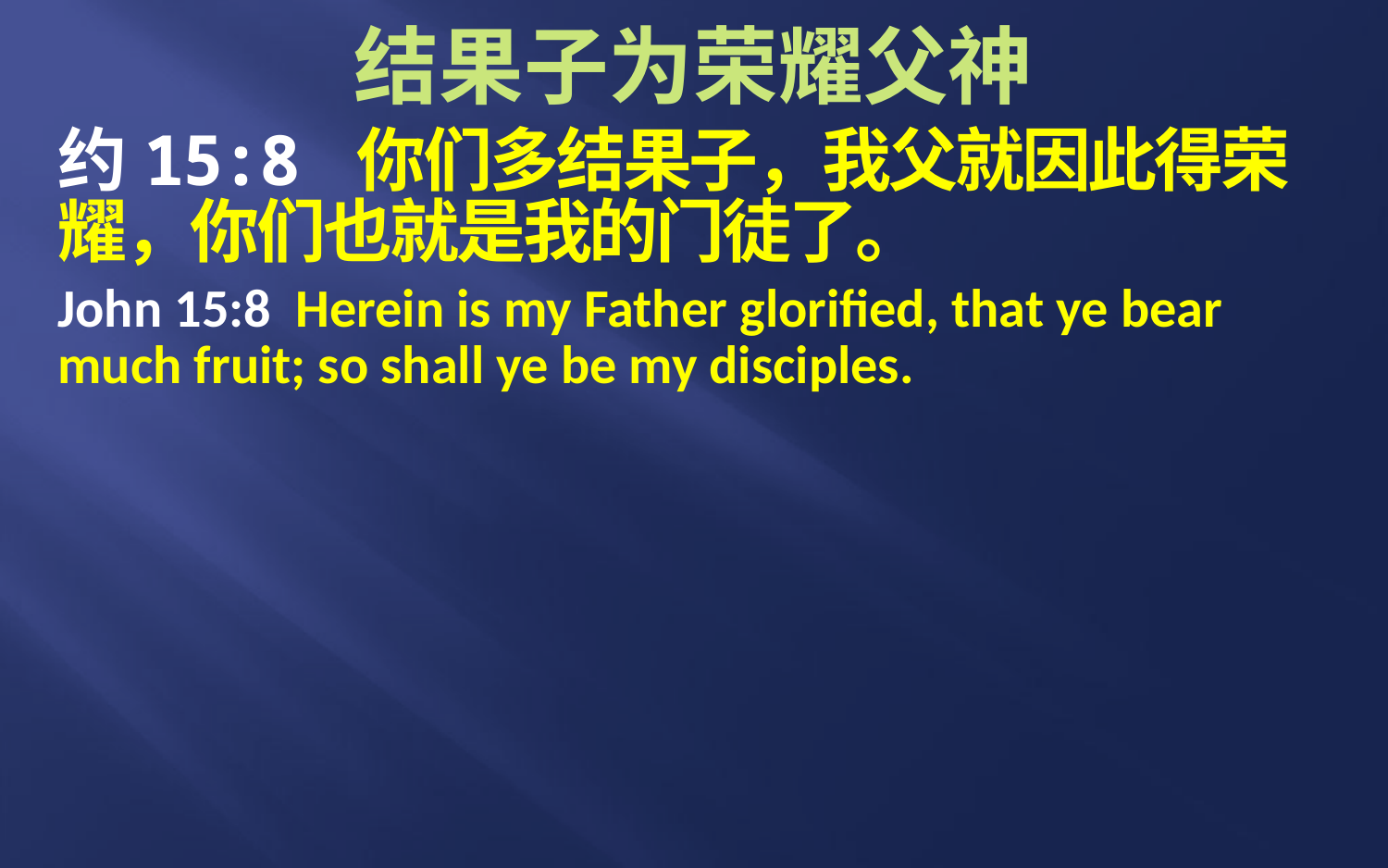

# 结果子为荣耀父神
约15:8 你们多结果子，我父就因此得荣耀，你们也就是我的门徒了。
John 15:8  Herein is my Father glorified, that ye bear much fruit; so shall ye be my disciples.